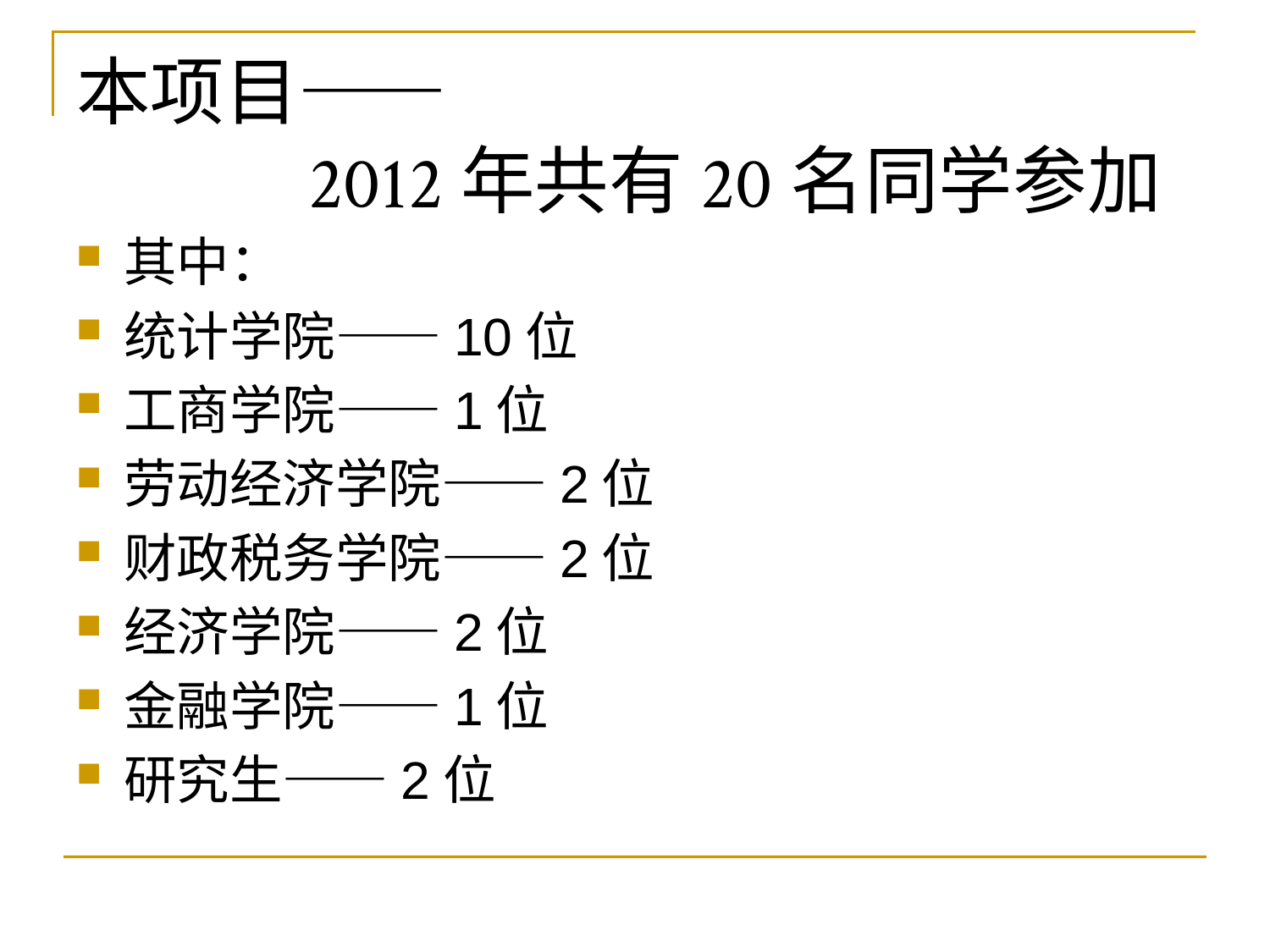

# 本项目—— 2012年共有20名同学参加
其中：
统计学院——10位
工商学院——1位
劳动经济学院——2位
财政税务学院——2位
经济学院——2位
金融学院——1位
研究生——2位